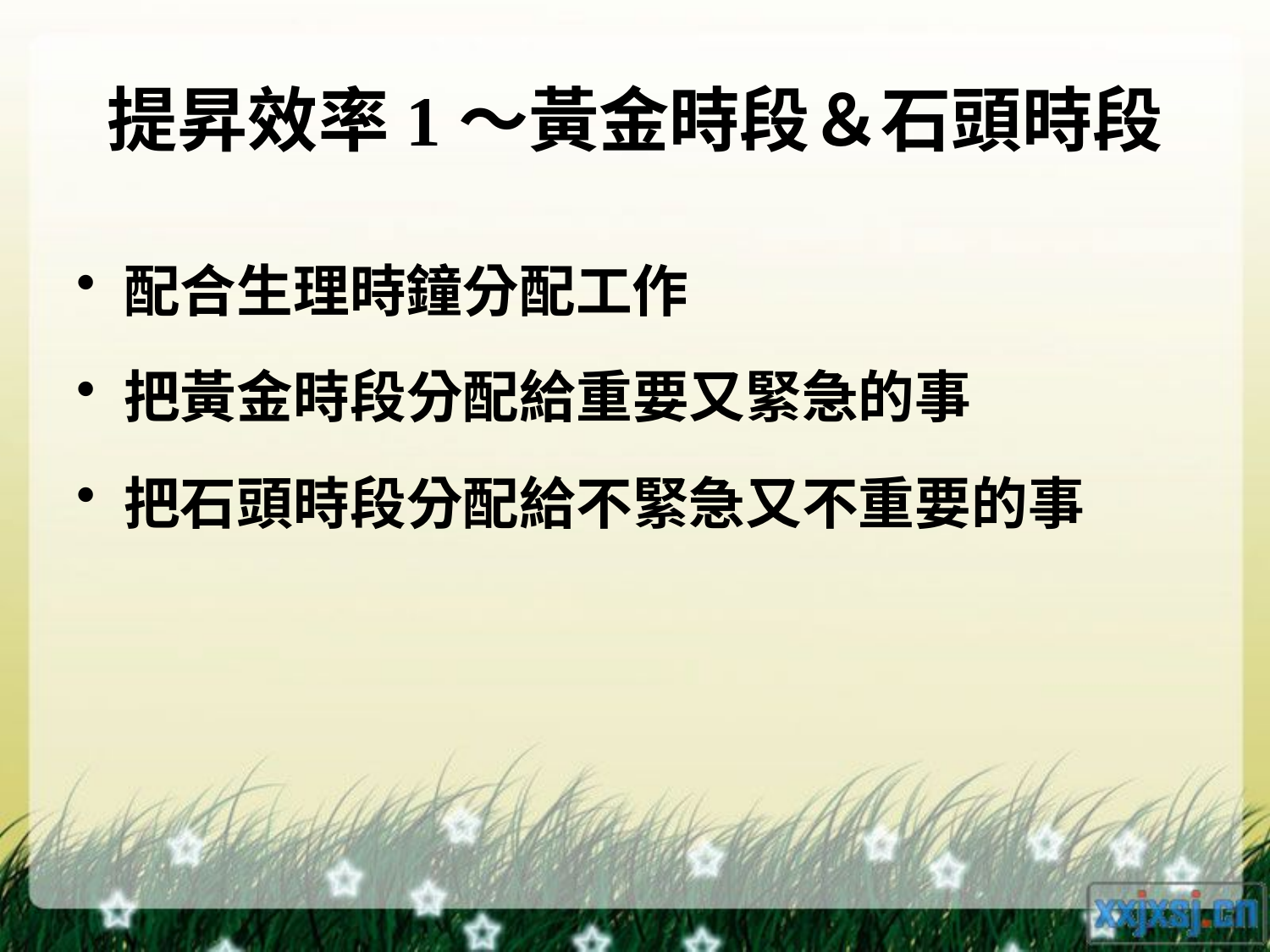

# 提昇效率1～黃金時段＆石頭時段
配合生理時鐘分配工作
把黃金時段分配給重要又緊急的事
把石頭時段分配給不緊急又不重要的事